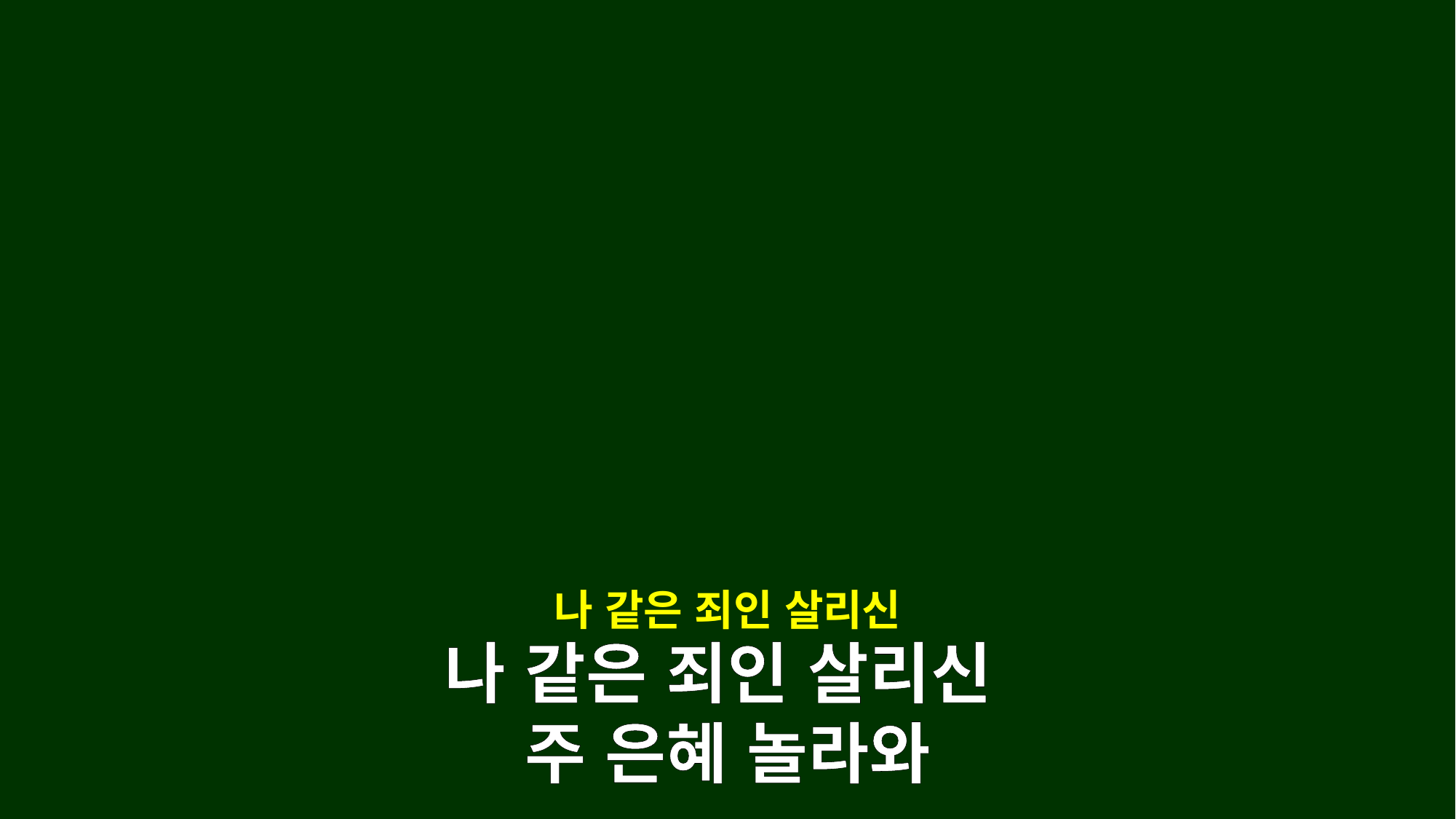

나 같은 죄인 살리신
나 같은 죄인 살리신
주 은혜 놀라와